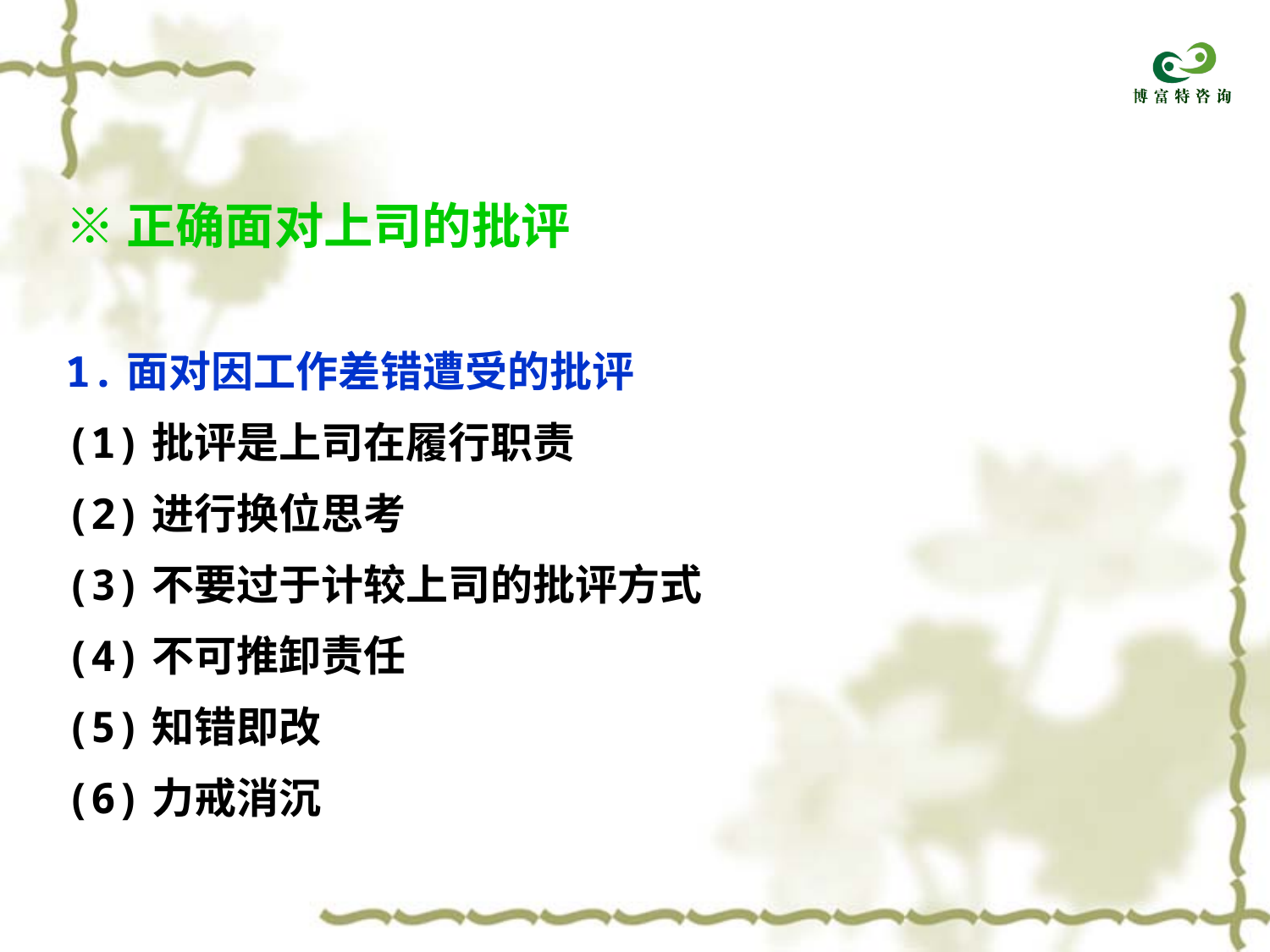

※正确面对上司的批评

1.面对因工作差错遭受的批评
(1)批评是上司在履行职责
(2)进行换位思考
(3)不要过于计较上司的批评方式
(4)不可推卸责任
(5)知错即改
(6)力戒消沉